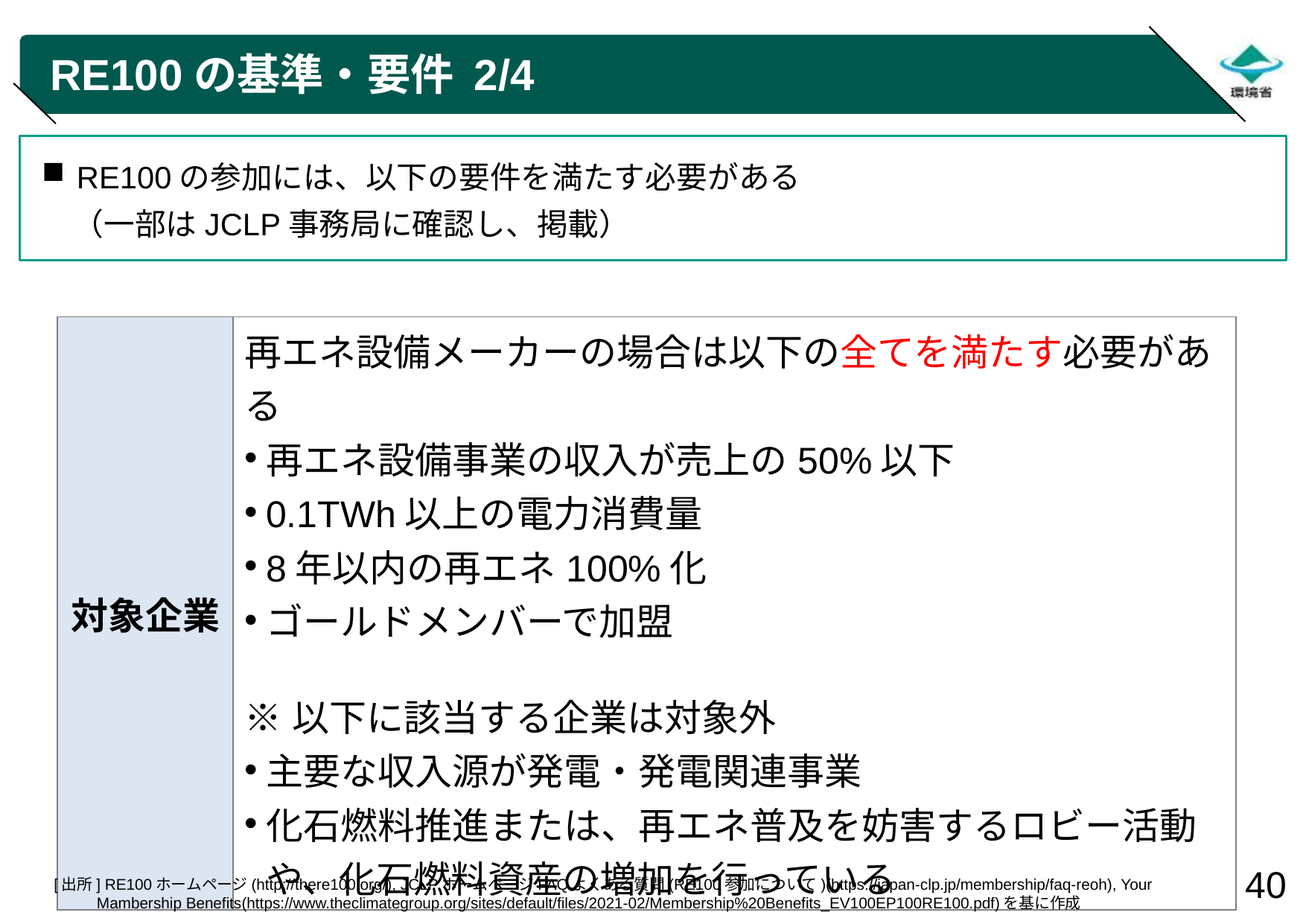

# RE100の基準・要件 2/4
RE100の参加には、以下の要件を満たす必要がある
　（一部はJCLP事務局に確認し、掲載）
| 対象企業 | 再エネ設備メーカーの場合は以下の全てを満たす必要がある 再エネ設備事業の収入が売上の50%以下 0.1TWh以上の電力消費量 8年以内の再エネ100%化 ゴールドメンバーで加盟 ※以下に該当する企業は対象外 主要な収入源が発電・発電関連事業 化石燃料推進または、再エネ普及を妨害するロビー活動や、化石燃料資産の増加を行っている |
| --- | --- |
[出所] RE100ホームページ(http://there100.org/), JCLPホームページFAQよくある質問(RE100参加について)(https://japan-clp.jp/membership/faq-reoh), Your Mambership Benefits(https://www.theclimategroup.org/sites/default/files/2021-02/Membership%20Benefits_EV100EP100RE100.pdf)を基に作成